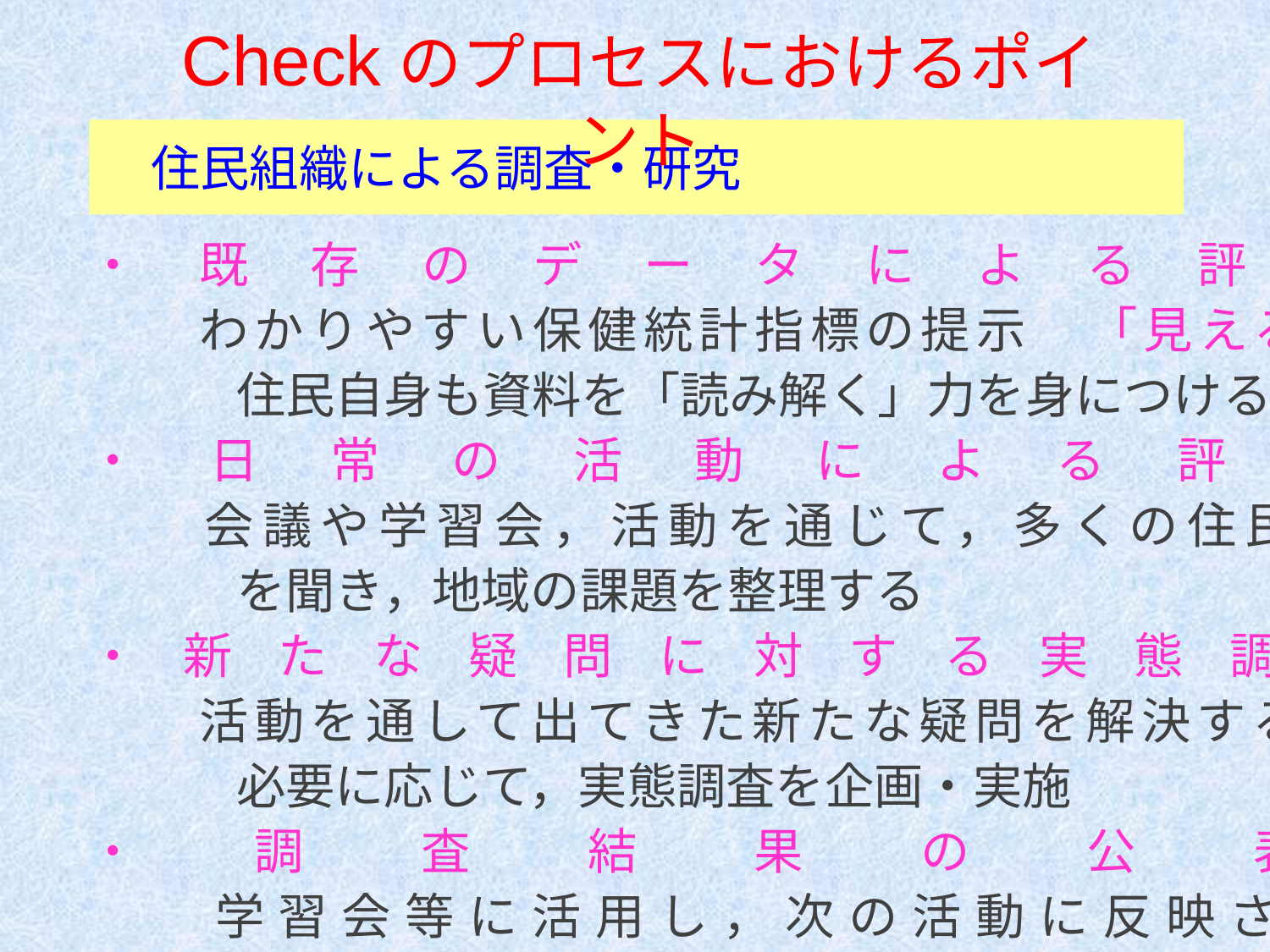

Checkのプロセスにおけるポイント
　住民組織による調査・研究
・既存のデータによる評価
　　わかりやすい保健統計指標の提示　「見える化」
　　　住民自身も資料を「読み解く」力を身につける
・日常の活動による評価
　　会議や学習会，活動を通じて，多くの住民の声
　　　を聞き，地域の課題を整理する
・新たな疑問に対する実態調査
　　活動を通して出てきた新たな疑問を解決するため
　　　必要に応じて，実態調査を企画・実施
・調査結果の公表
　　学習会等に活用し，次の活動に反映させる